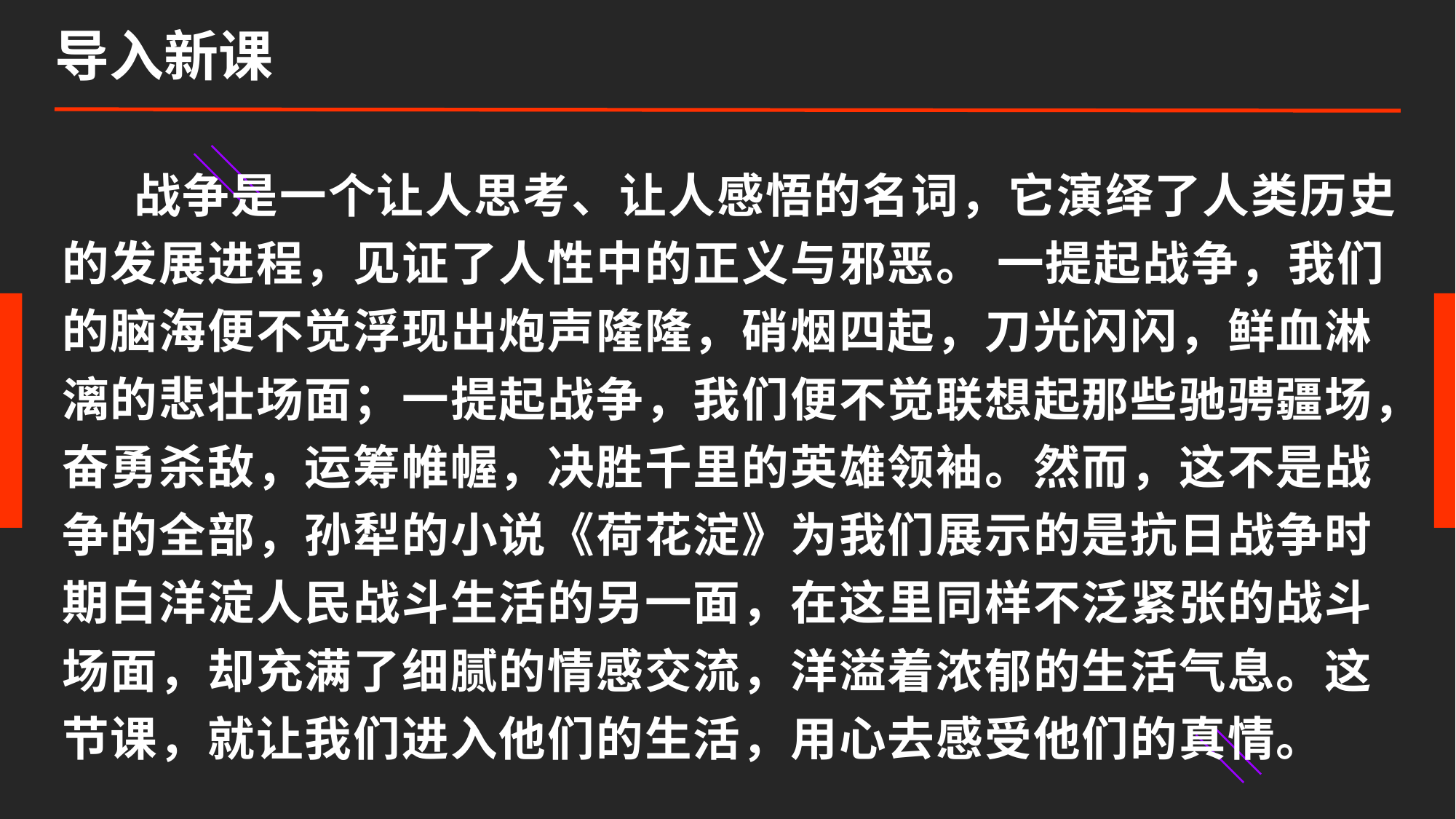

导入新课
     战争是一个让人思考、让人感悟的名词，它演绎了人类历史的发展进程，见证了人性中的正义与邪恶。 一提起战争，我们的脑海便不觉浮现出炮声隆隆，硝烟四起，刀光闪闪，鲜血淋漓的悲壮场面；一提起战争，我们便不觉联想起那些驰骋疆场，奋勇杀敌，运筹帷幄，决胜千里的英雄领袖。然而，这不是战争的全部，孙犁的小说《荷花淀》为我们展示的是抗日战争时期白洋淀人民战斗生活的另一面，在这里同样不泛紧张的战斗场面，却充满了细腻的情感交流，洋溢着浓郁的生活气息。这节课，就让我们进入他们的生活，用心去感受他们的真情。